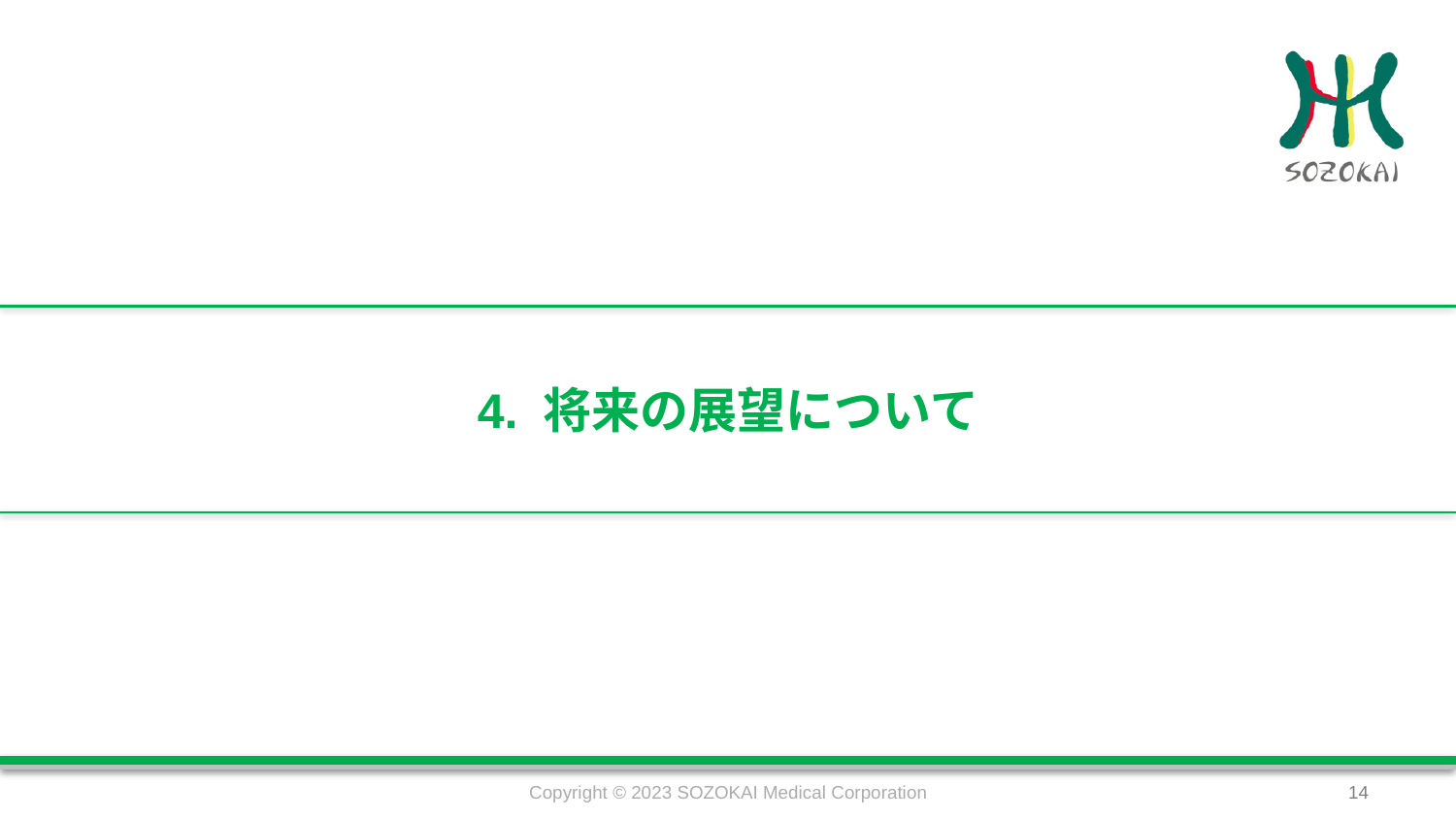

# 4. 将来の展望について
Copyright © 2023 SOZOKAI Medical Corporation
14